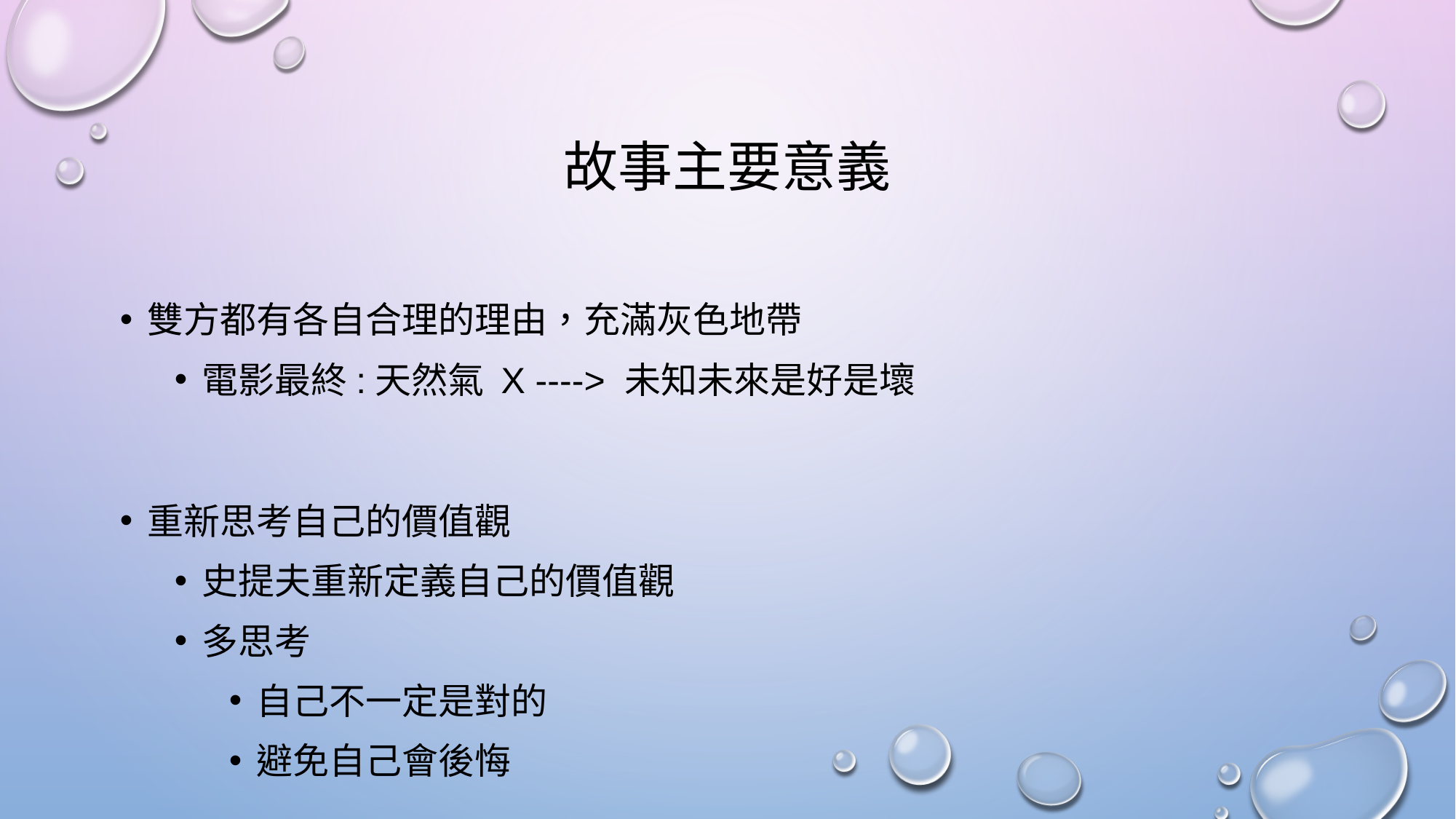

# 故事主要意義
雙方都有各自合理的理由，充滿灰色地帶
電影最終:天然氣 X ----> 未知未來是好是壞

重新思考自己的價值觀
史提夫重新定義自己的價值觀
多思考
自己不一定是對的
避免自己會後悔